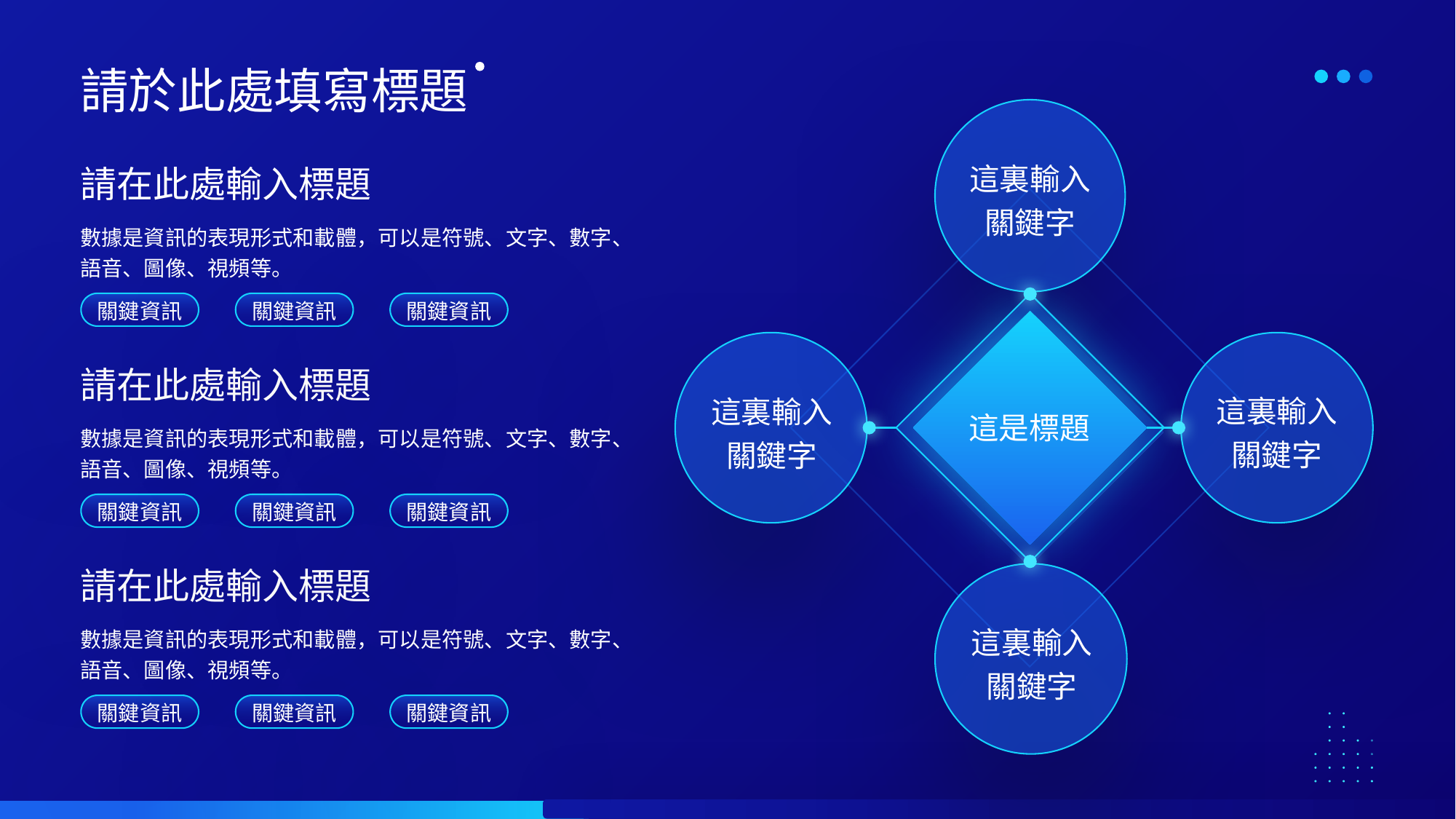

請於此處填寫標題

這裏輸入關鍵字

這裏輸入關鍵字
這裏輸入關鍵字
這是標題

這裏輸入關鍵字
請在此處輸入標題
數據是資訊的表現形式和載體，可以是符號、文字、數字、語音、圖像、視頻等。

關鍵資訊

關鍵資訊

關鍵資訊
請在此處輸入標題
數據是資訊的表現形式和載體，可以是符號、文字、數字、語音、圖像、視頻等。

關鍵資訊

關鍵資訊

關鍵資訊
請在此處輸入標題
數據是資訊的表現形式和載體，可以是符號、文字、數字、語音、圖像、視頻等。

關鍵資訊

關鍵資訊

關鍵資訊